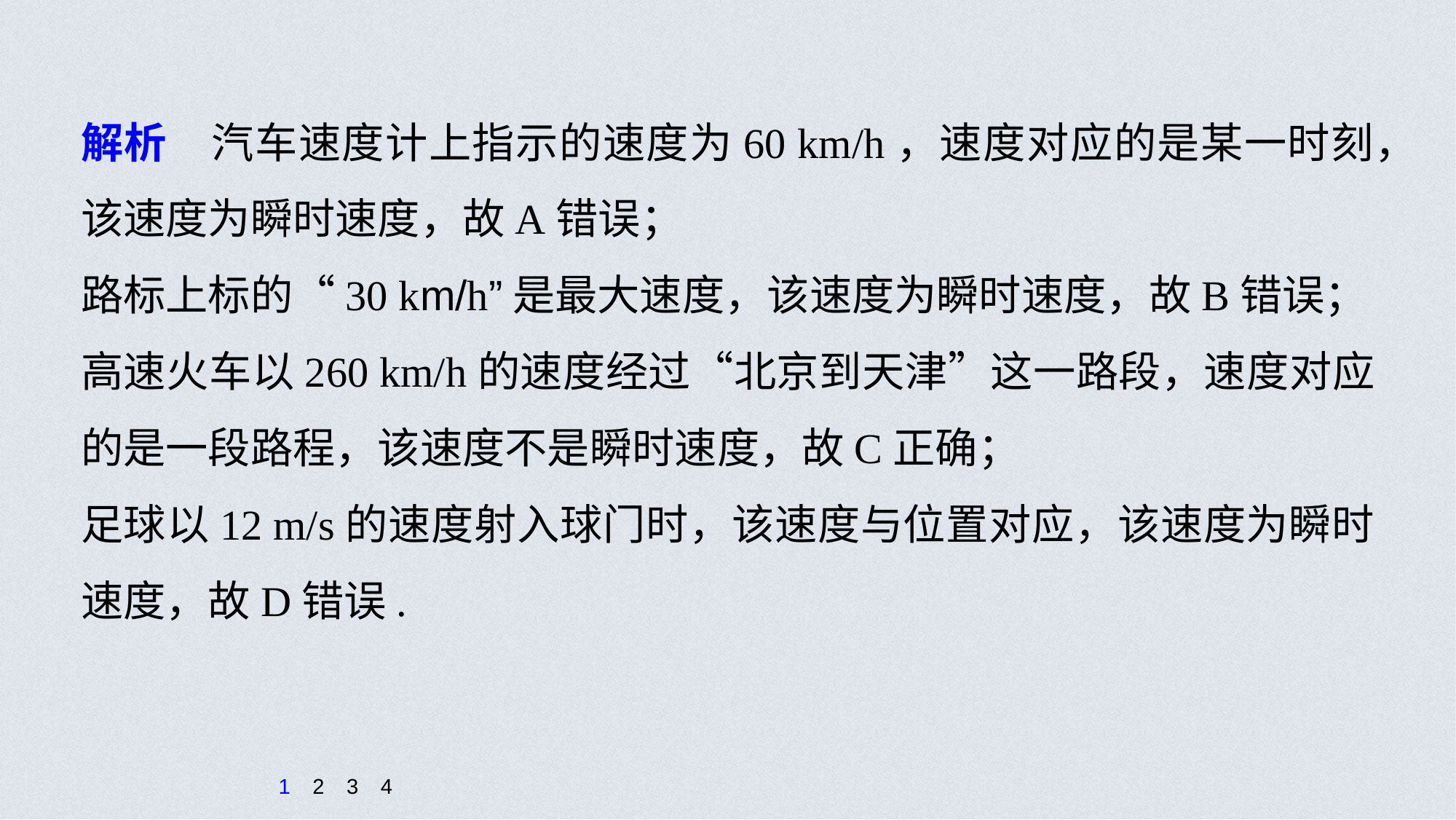

解析　汽车速度计上指示的速度为60 km/h，速度对应的是某一时刻，该速度为瞬时速度，故A错误；
路标上标的“30 km/h”是最大速度，该速度为瞬时速度，故B错误；
高速火车以260 km/h的速度经过“北京到天津”这一路段，速度对应的是一段路程，该速度不是瞬时速度，故C正确；
足球以12 m/s的速度射入球门时，该速度与位置对应，该速度为瞬时速度，故D错误.
1
2
3
4